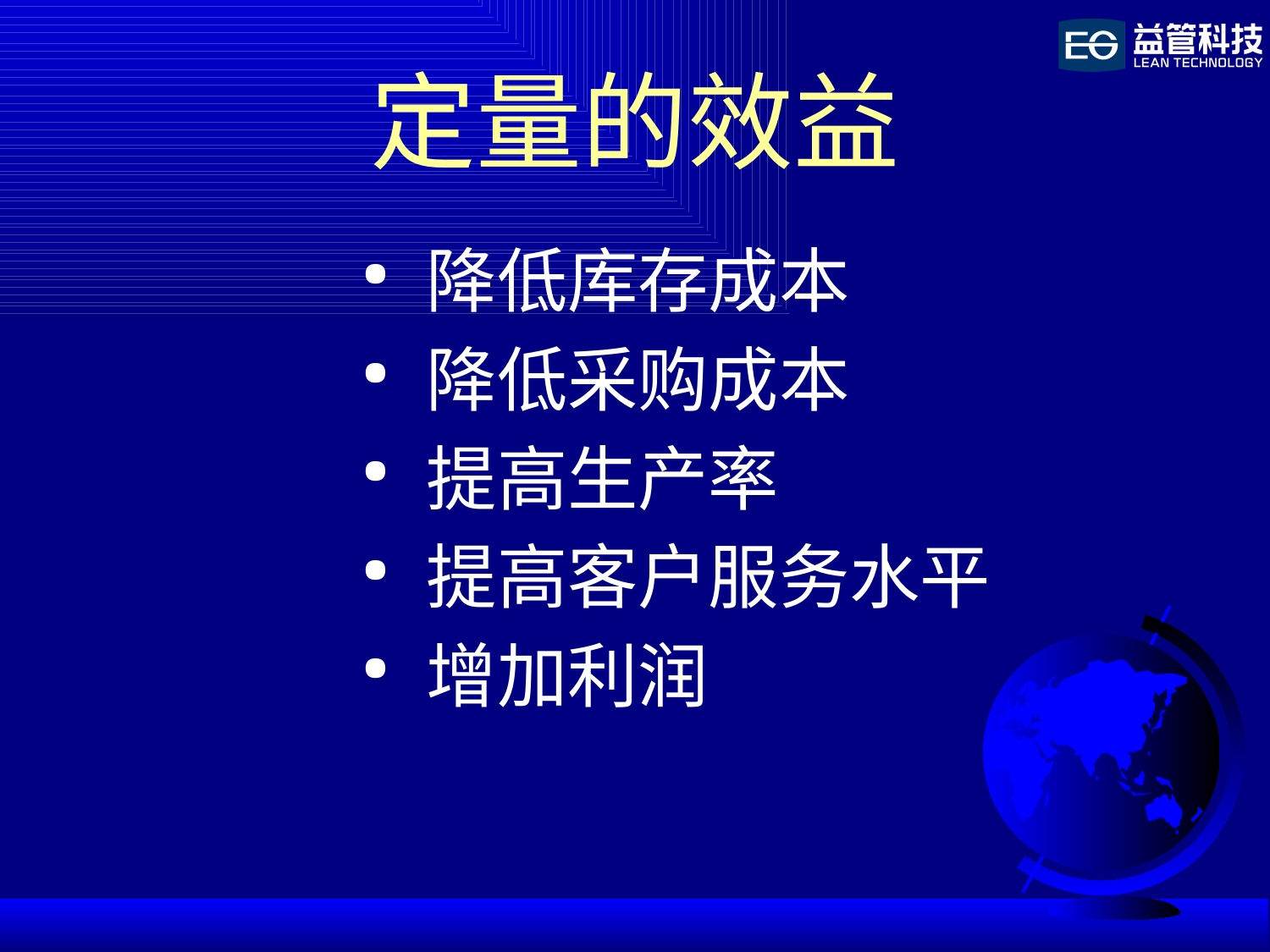

# 定量的效益
 降低库存成本
 降低采购成本
 提高生产率
 提高客户服务水平
 增加利润
6